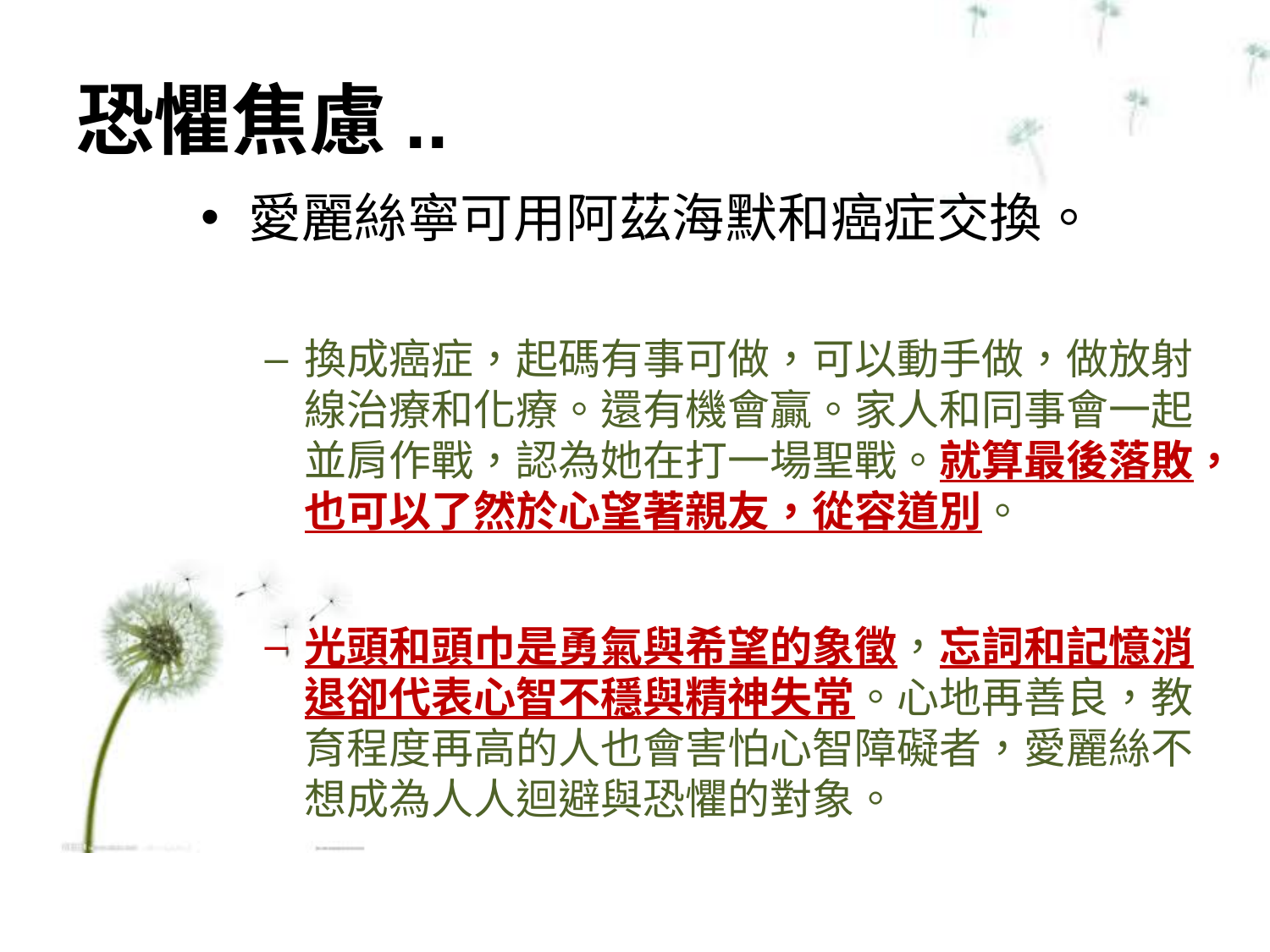

# 恐懼焦慮..
愛麗絲寧可用阿茲海默和癌症交換。

換成癌症，起碼有事可做，可以動手做，做放射線治療和化療。還有機會贏。家人和同事會一起並肩作戰，認為她在打一場聖戰。就算最後落敗，也可以了然於心望著親友，從容道別。

光頭和頭巾是勇氣與希望的象徵，忘詞和記憶消退卻代表心智不穩與精神失常。心地再善良，教育程度再高的人也會害怕心智障礙者，愛麗絲不想成為人人迴避與恐懼的對象。